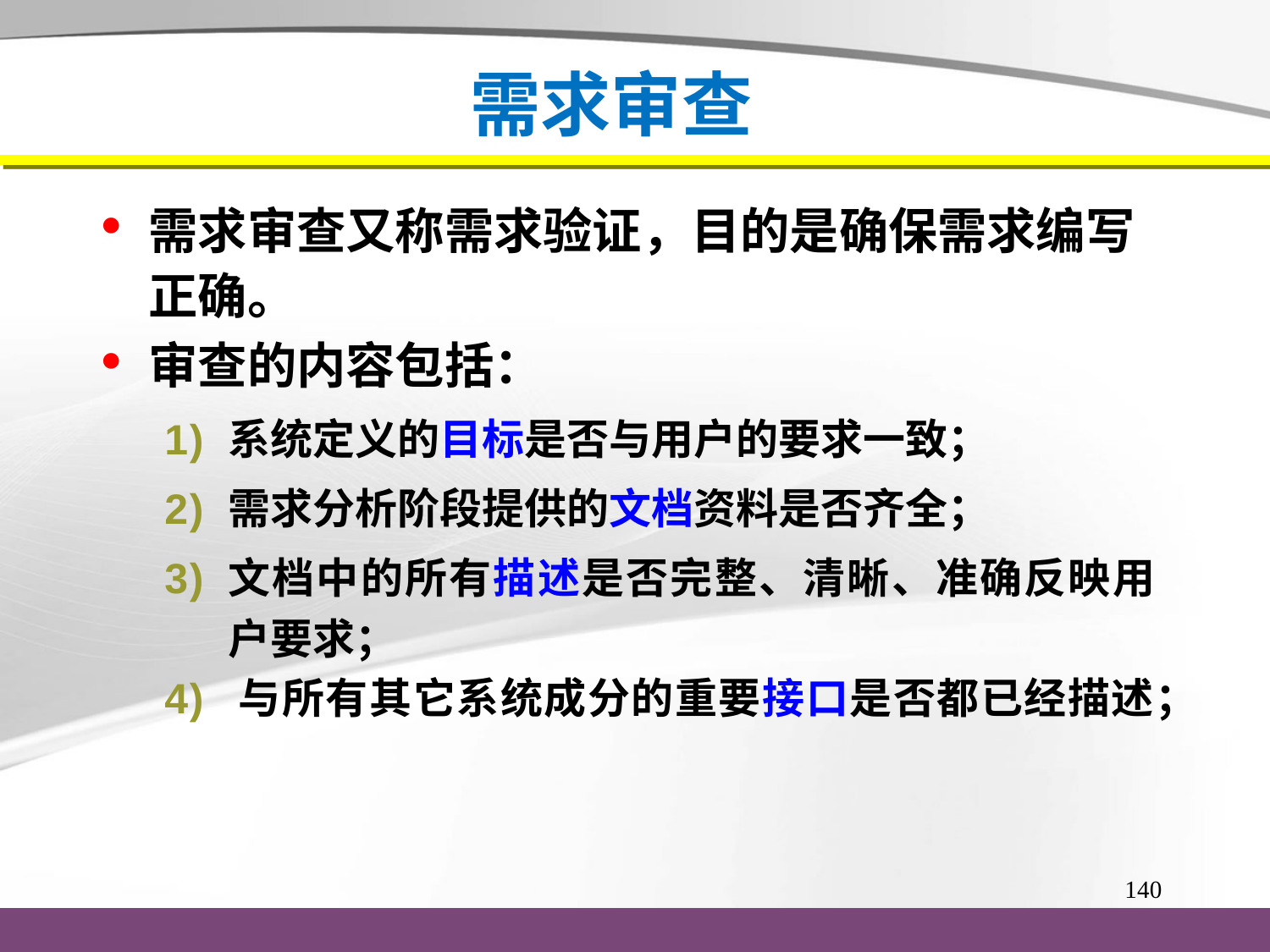

# 需求审查

需求审查又称需求验证，目的是确保需求编写正确。
审查的内容包括：
系统定义的目标是否与用户的要求一致；
需求分析阶段提供的文档资料是否齐全；
文档中的所有描述是否完整、清晰、准确反映用户要求；
与所有其它系统成分的重要接口是否都已经描述；

140